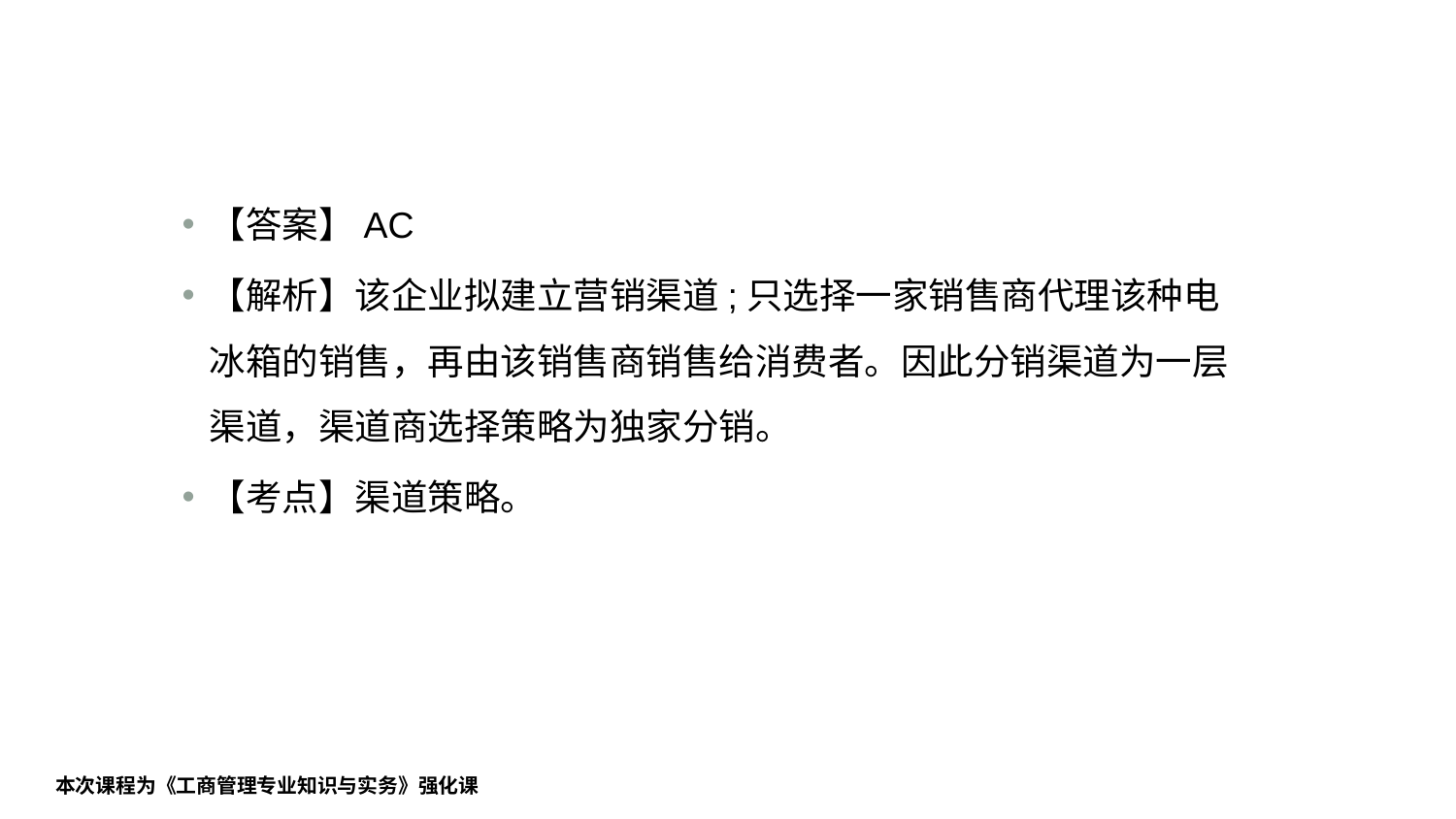

#
【答案】AC
【解析】该企业拟建立营销渠道;只选择一家销售商代理该种电冰箱的销售，再由该销售商销售给消费者。因此分销渠道为一层渠道，渠道商选择策略为独家分销。
【考点】渠道策略。